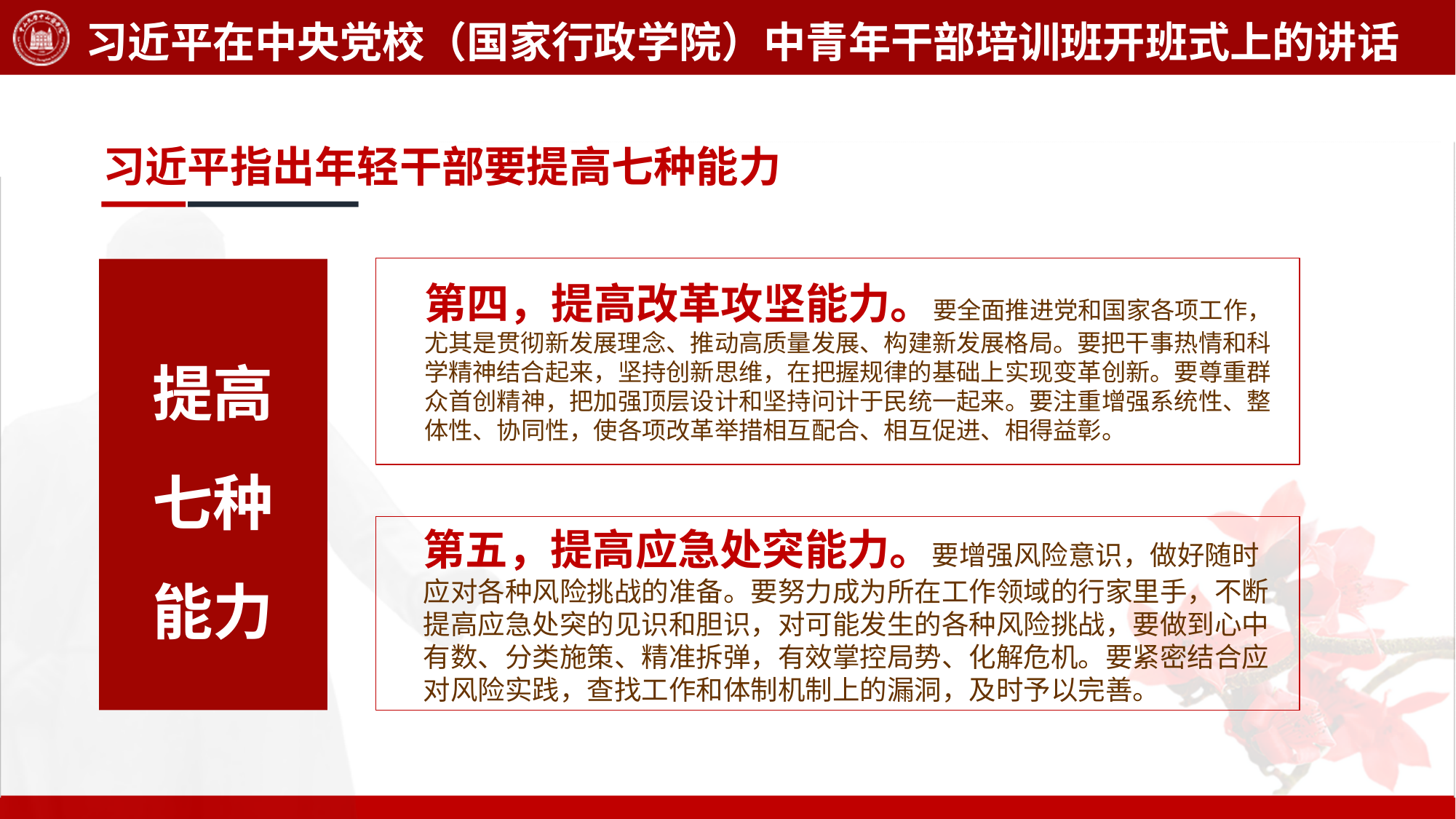

习近平在中央党校（国家行政学院）中青年干部培训班开班式上的讲话
习近平指出年轻干部要提高七种能力

第四，提高改革攻坚能力。要全面推进党和国家各项工作，尤其是贯彻新发展理念、推动高质量发展、构建新发展格局。要把干事热情和科学精神结合起来，坚持创新思维，在把握规律的基础上实现变革创新。要尊重群众首创精神，把加强顶层设计和坚持问计于民统一起来。要注重增强系统性、整体性、协同性，使各项改革举措相互配合、相互促进、相得益彰。

提高
七种
能力

第五，提高应急处突能力。要增强风险意识，做好随时应对各种风险挑战的准备。要努力成为所在工作领域的行家里手，不断提高应急处突的见识和胆识，对可能发生的各种风险挑战，要做到心中有数、分类施策、精准拆弹，有效掌控局势、化解危机。要紧密结合应对风险实践，查找工作和体制机制上的漏洞，及时予以完善。